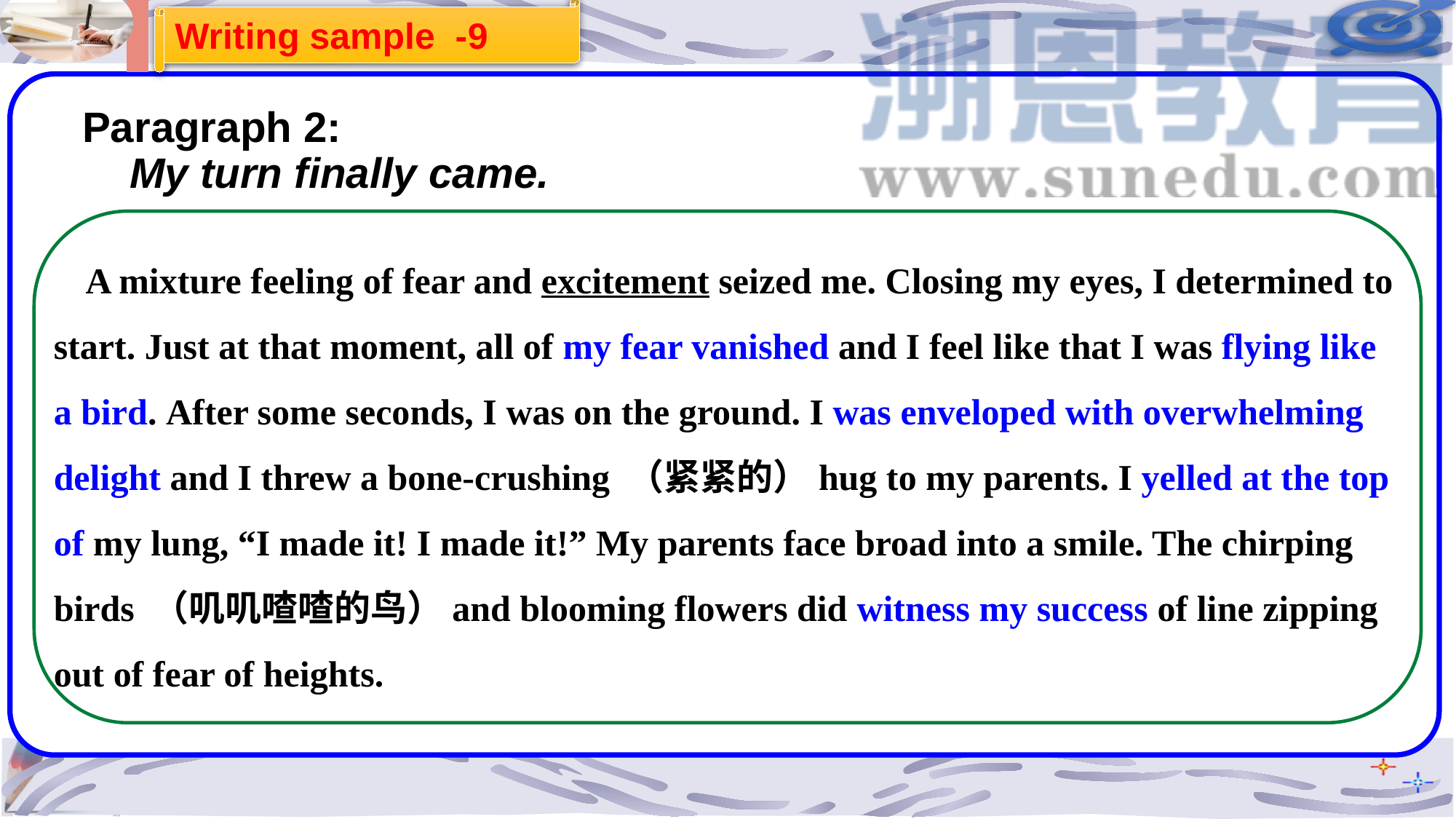

Writing sample  -9
Paragraph 2:
    My turn finally came.

A mixture feeling of fear and excitement seized me. Closing my eyes, I determined to start. Just at that moment, all of my fear vanished and I feel like that I was flying like a bird. After some seconds, I was on the ground. I was enveloped with overwhelming delight and I threw a bone-crushing （紧紧的）hug to my parents. I yelled at the top of my lung, “I made it! I made it!” My parents face broad into a smile. The chirping birds （叽叽喳喳的鸟）and blooming flowers did witness my success of line zipping out of fear of heights.
…